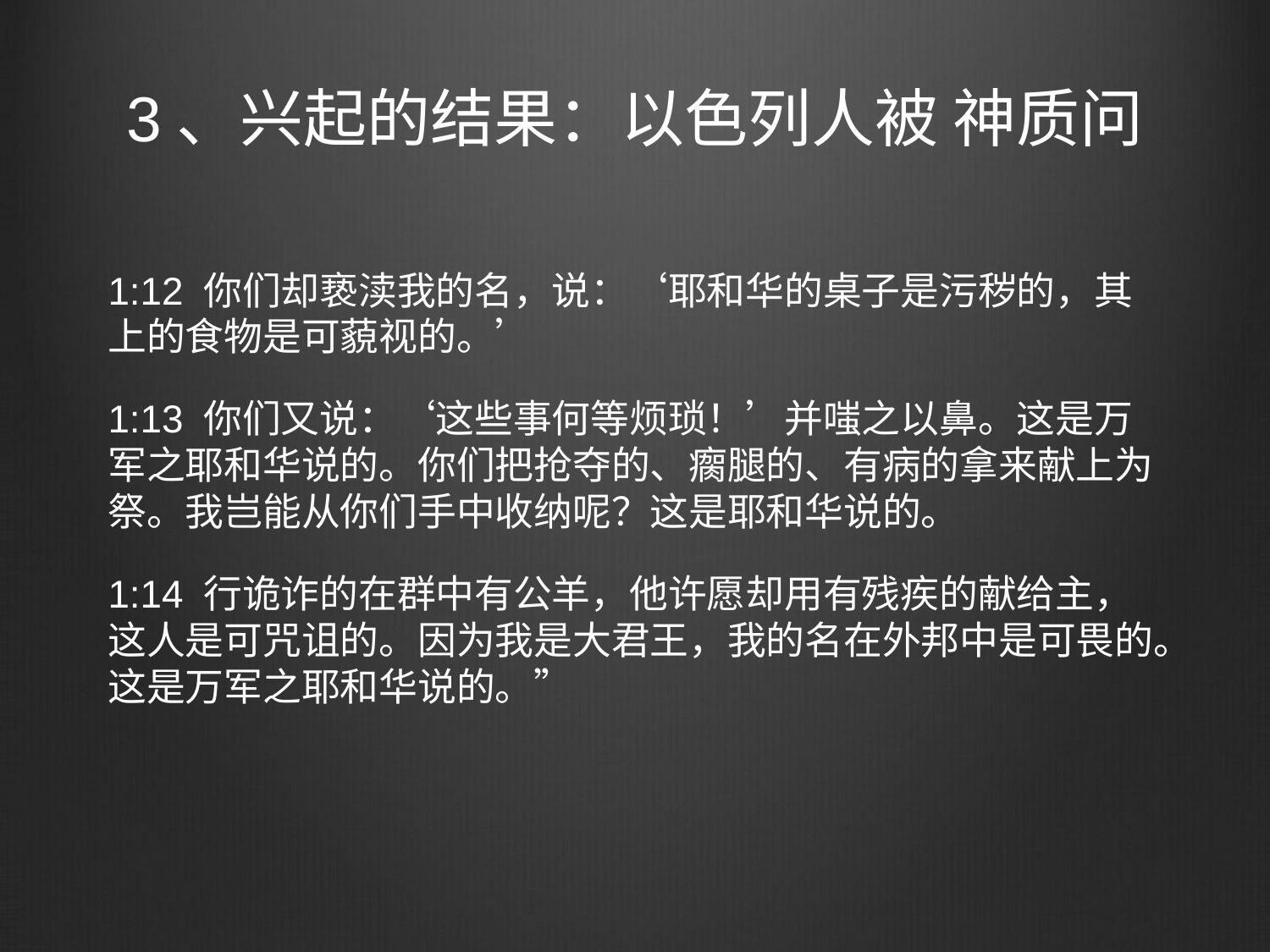

# 3、兴起的结果：以色列人被 神质问
1:12 你们却亵渎我的名，说：‘耶和华的桌子是污秽的，其上的食物是可藐视的。’
1:13 你们又说：‘这些事何等烦琐！’并嗤之以鼻。这是万军之耶和华说的。你们把抢夺的、瘸腿的、有病的拿来献上为祭。我岂能从你们手中收纳呢？这是耶和华说的。
1:14 行诡诈的在群中有公羊，他许愿却用有残疾的献给主，这人是可咒诅的。因为我是大君王，我的名在外邦中是可畏的。这是万军之耶和华说的。”